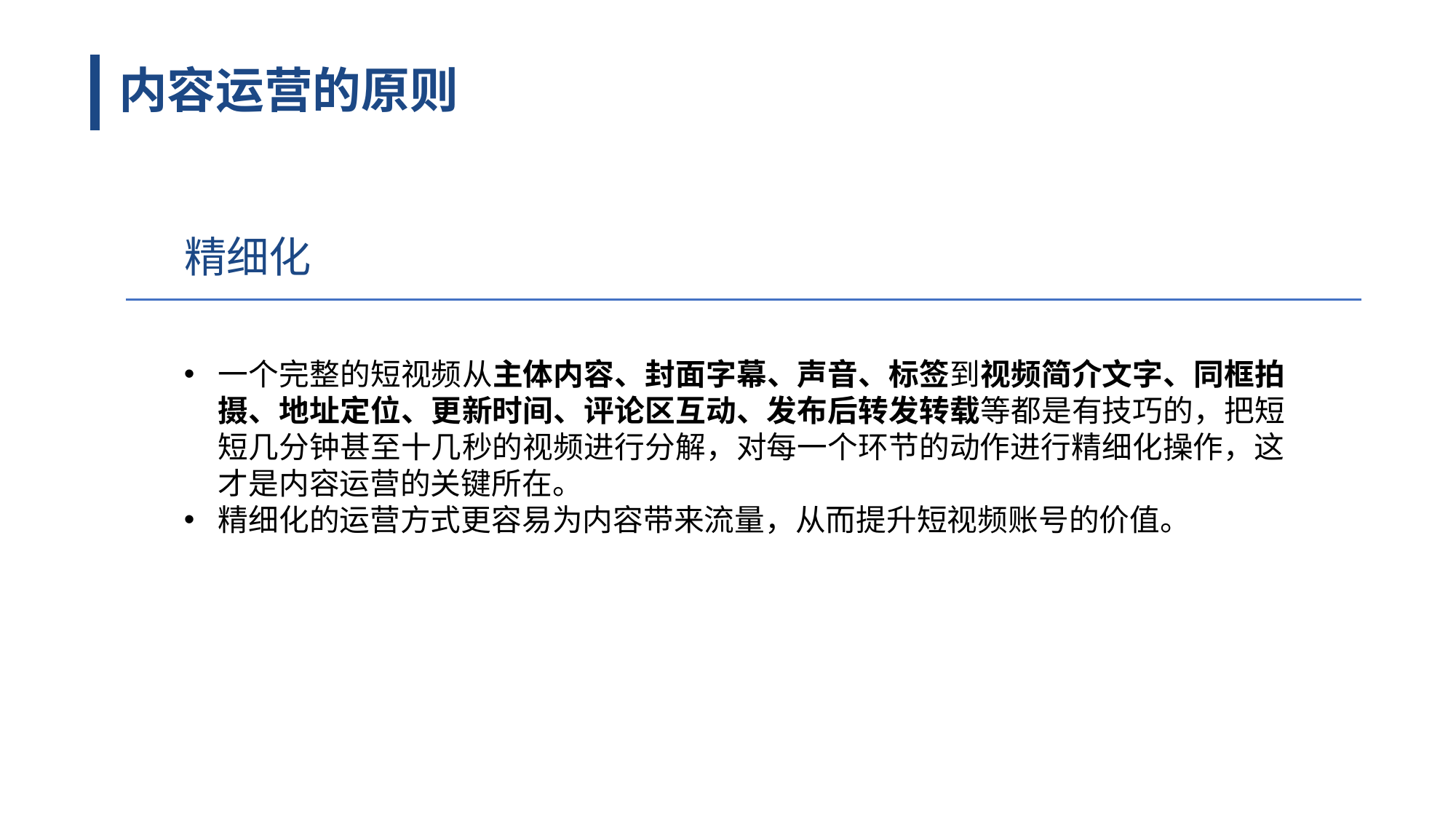

内容运营的原则
# 精细化
一个完整的短视频从主体内容、封面字幕、声音、标签到视频简介文字、同框拍摄、地址定位、更新时间、评论区互动、发布后转发转载等都是有技巧的，把短短几分钟甚至十几秒的视频进行分解，对每一个环节的动作进行精细化操作，这才是内容运营的关键所在。
精细化的运营方式更容易为内容带来流量，从而提升短视频账号的价值。